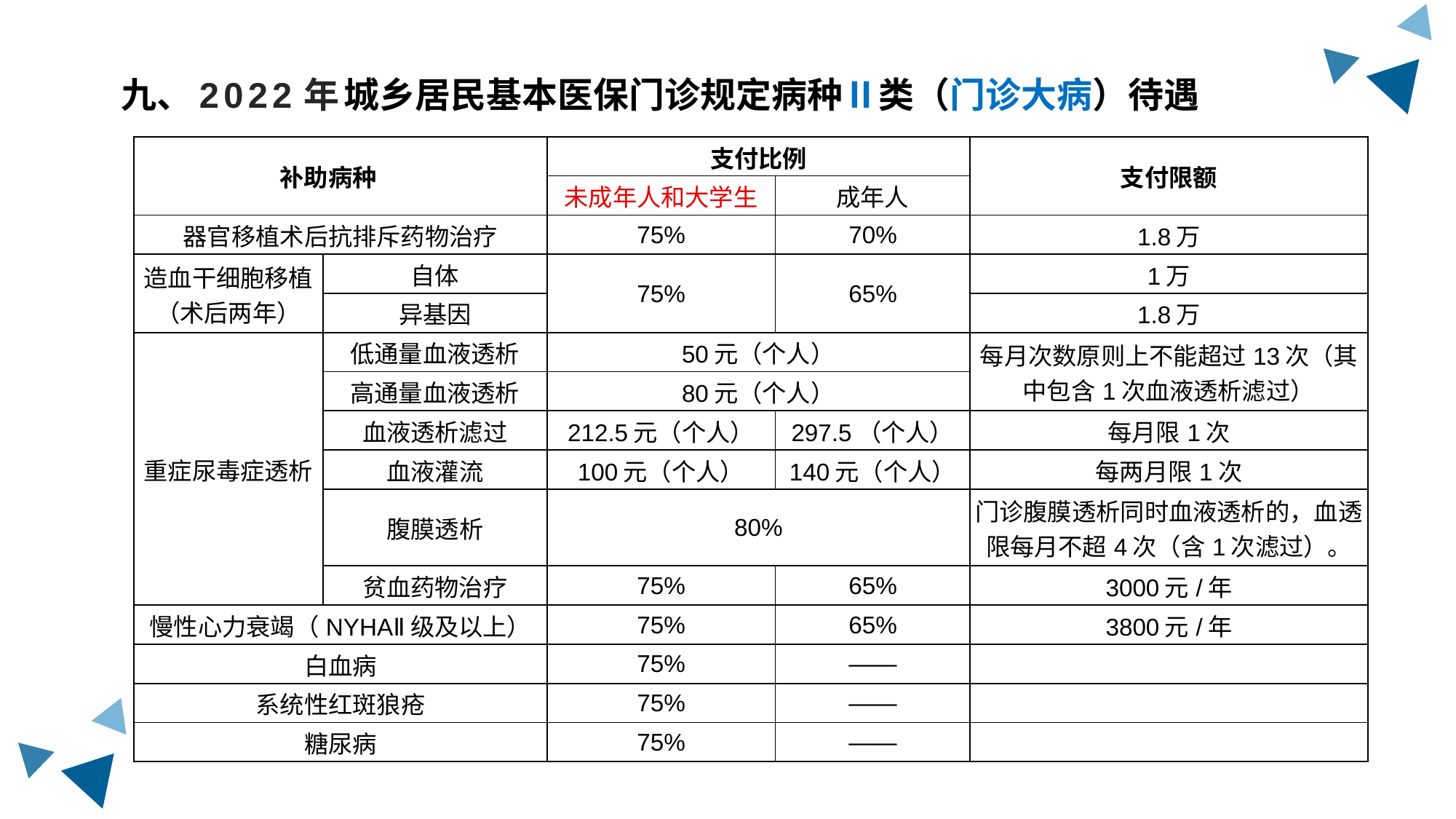

九、2022年城乡居民基本医保门诊规定病种Ⅱ类（门诊大病）待遇
| 补助病种 |  | 支付比例 |  | 支付限额 |
| --- | --- | --- | --- | --- |
|  |  | 未成年人和大学生 | 成年人 |  |
| 器官移植术后抗排斥药物治疗 |  | 75% | 70% | 1.8万 |
| 造血干细胞移植（术后两年） | 自体 | 75% | 65% | 1万 |
|  | 异基因 |  |  | 1.8万 |
| 重症尿毒症透析 | 低通量血液透析 | 50元（个人） |  | 每月次数原则上不能超过13次（其中包含1次血液透析滤过） |
|  | 高通量血液透析 | 80元（个人） |  |  |
|  | 血液透析滤过 | 212.5元（个人） | 297.5（个人） | 每月限1次 |
|  | 血液灌流 | 100元（个人） | 140元（个人） | 每两月限1次 |
|  | 腹膜透析 | 80% |  | 门诊腹膜透析同时血液透析的，血透限每月不超4次（含1次滤过）。 |
|  | 贫血药物治疗 | 75% | 65% | 3000元/年 |
| 慢性心力衰竭（NYHAⅡ级及以上） |  | 75% | 65% | 3800元/年 |
| 白血病 |  | 75% | —— |  |
| 系统性红斑狼疮 |  | 75% | —— |  |
| 糖尿病 |  | 75% | —— |  |